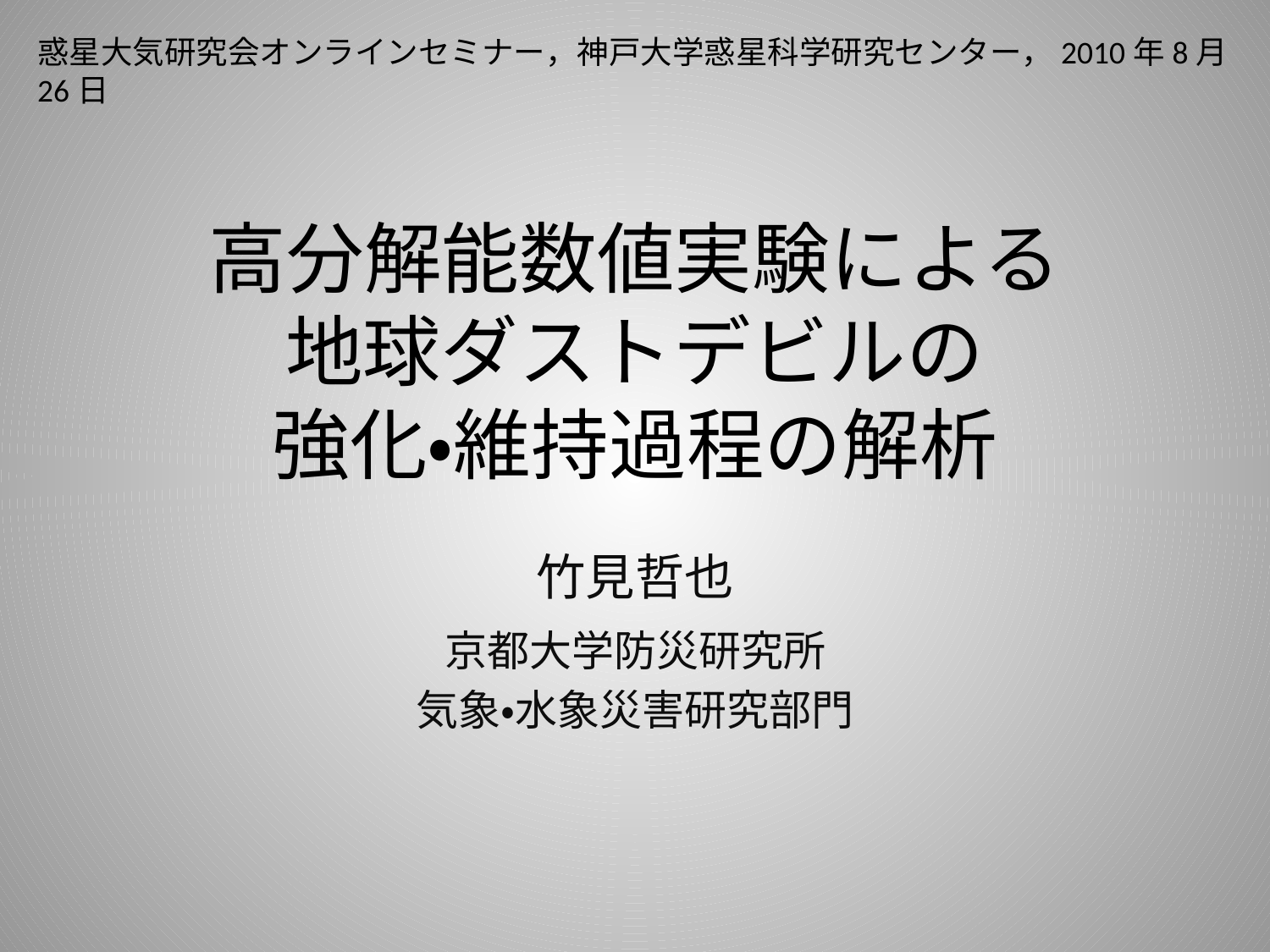

惑星大気研究会オンラインセミナー，神戸大学惑星科学研究センター，2010年8月26日
# 高分解能数値実験による 地球ダストデビルの 強化・維持過程の解析
竹見哲也
京都大学防災研究所
気象・水象災害研究部門